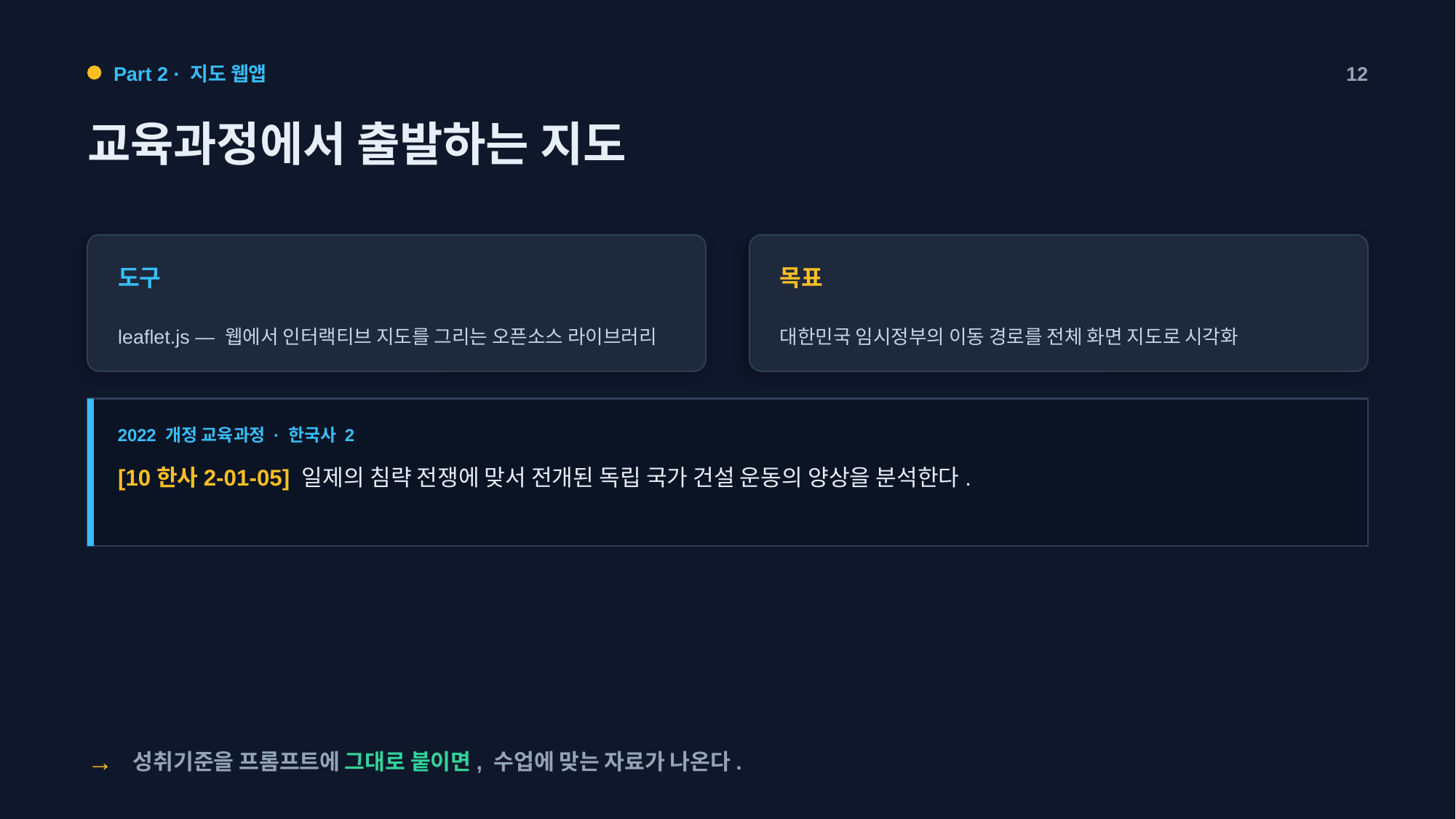

Part 2 · 지도 웹앱
12

교육과정에서 출발하는 지도

도구
목표
leaflet.js — 웹에서 인터랙티브 지도를 그리는 오픈소스 라이브러리
대한민국 임시정부의 이동 경로를 전체 화면 지도로 시각화

2022 개정 교육과정 · 한국사 2
[10한사2-01-05] 일제의 침략 전쟁에 맞서 전개된 독립 국가 건설 운동의 양상을 분석한다.
→
성취기준을 프롬프트에 그대로 붙이면, 수업에 맞는 자료가 나온다.